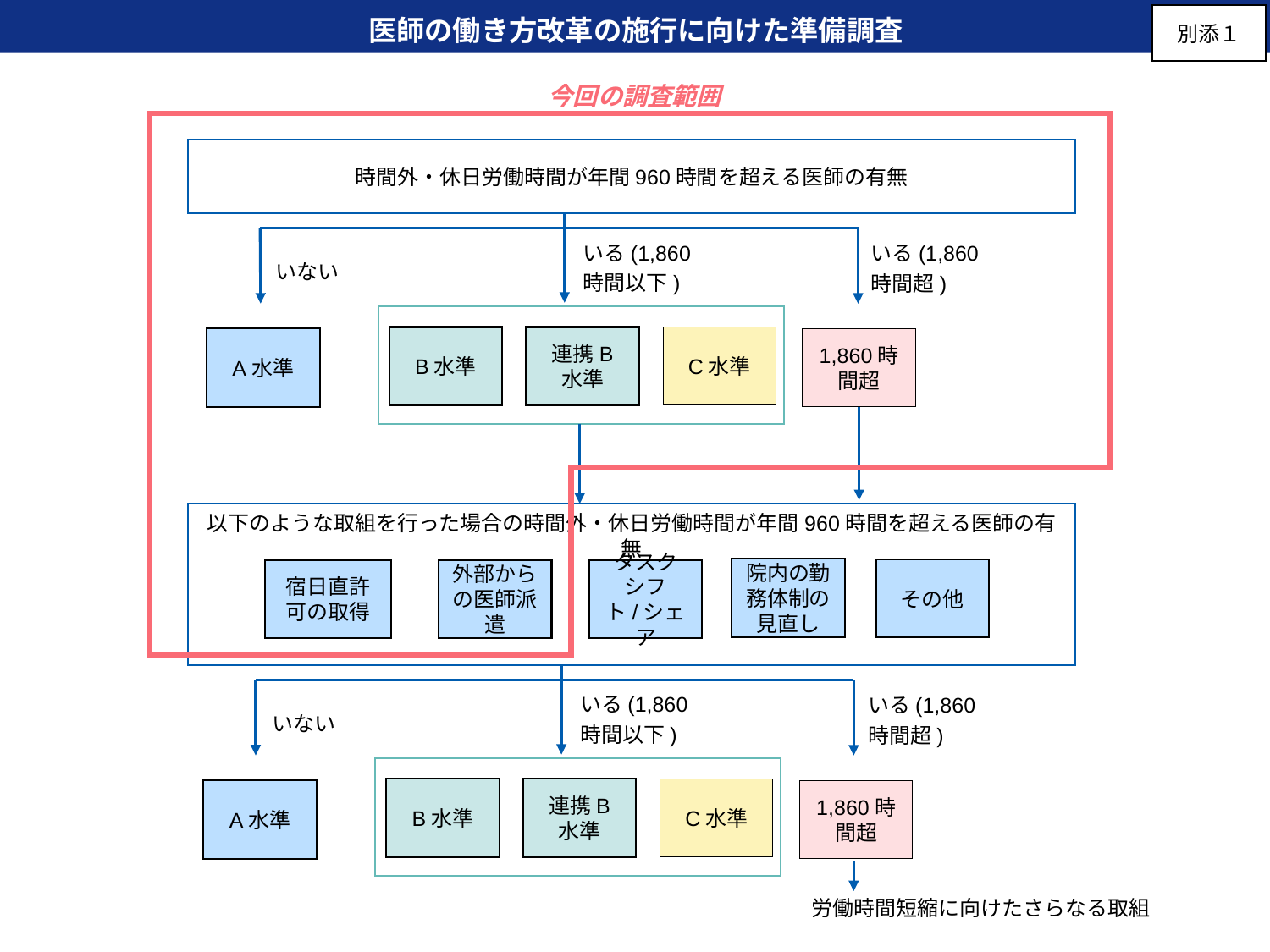

医師の働き方改革の施行に向けた準備調査

別添１
今回の調査範囲
時間外・休日労働時間が年間960時間を超える医師の有無
いる(1,860時間以下)
いる(1,860時間超)
いない

B水準
連携B
水準
C水準
A水準
1,860時間超
以下のような取組を行った場合の時間外・休日労働時間が年間960時間を超える医師の有無

院内の勤務体制の見直し
その他
宿日直許可の取得
タスク
シフト/シェア
外部からの医師派遣
いる(1,860時間以下)
いる(1,860時間超)
いない

B水準
連携B
水準
C水準
A水準
1,860時間超
労働時間短縮に向けたさらなる取組